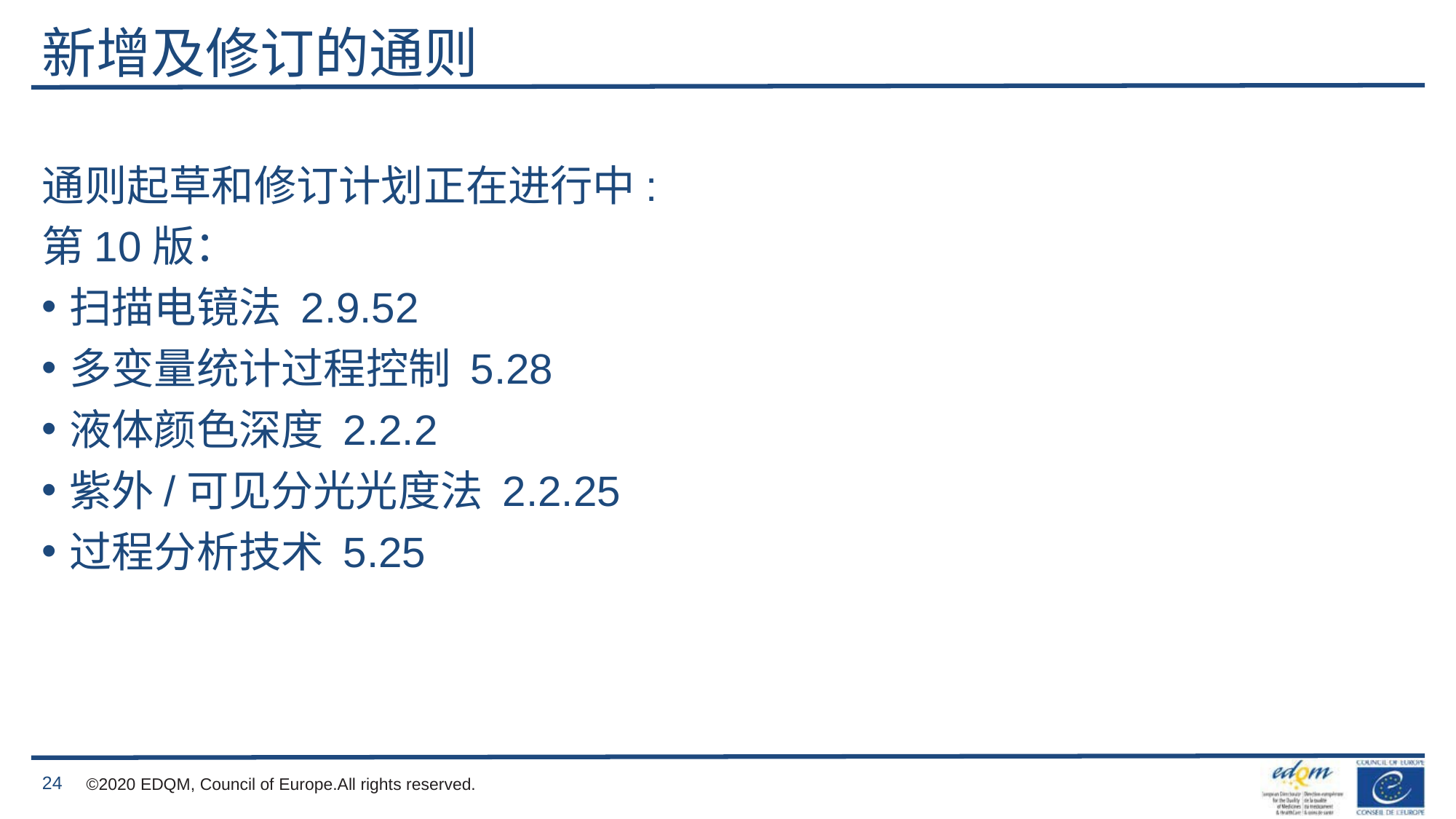

# 新增及修订的通则
通则起草和修订计划正在进行中:
第10版：
扫描电镜法 2.9.52
多变量统计过程控制 5.28
液体颜色深度 2.2.2
紫外/可见分光光度法 2.2.25
过程分析技术 5.25
24
©2020 EDQM, Council of Europe.All rights reserved.